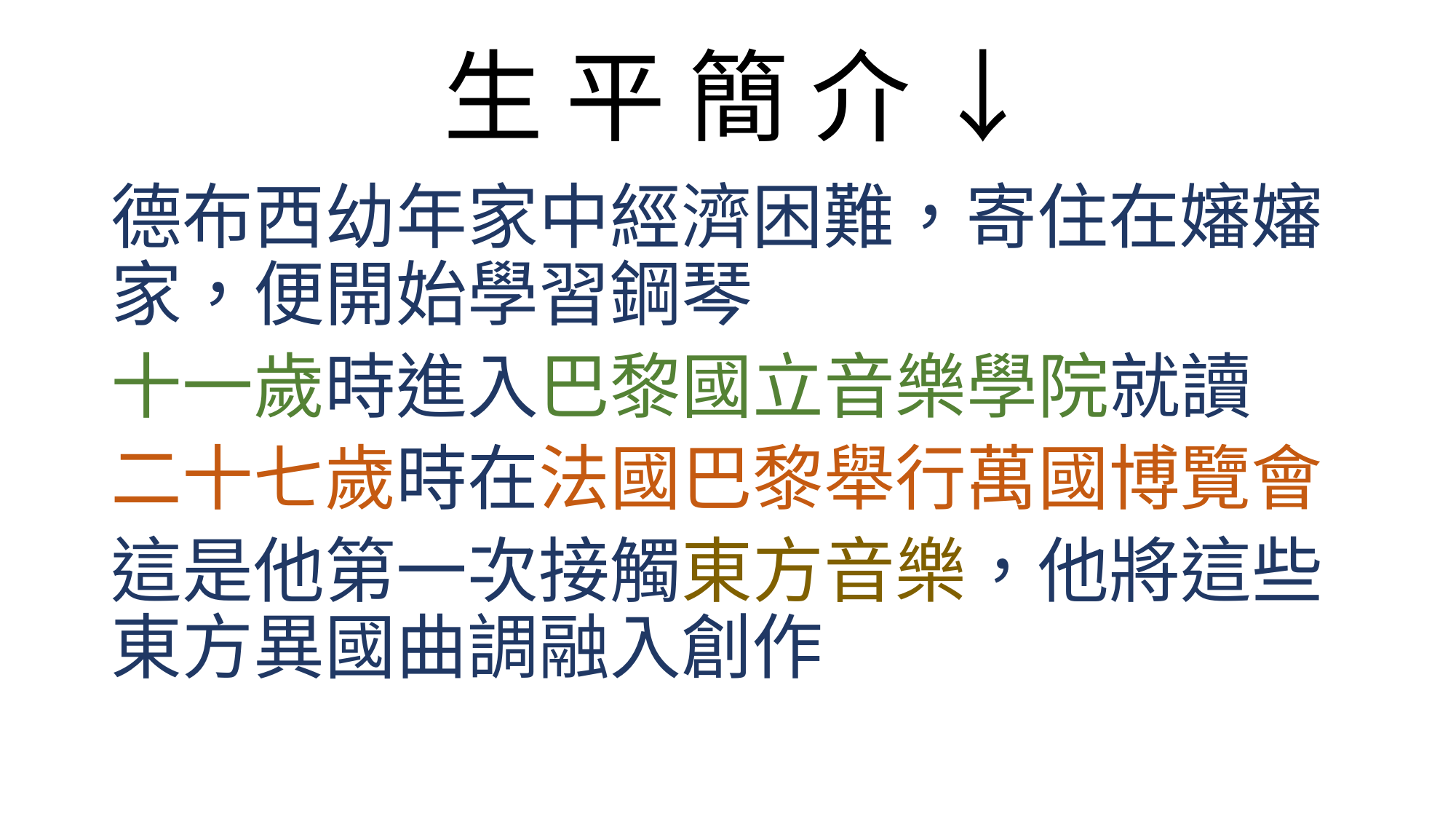

# 生 平 簡 介 ↓
德布西幼年家中經濟困難，寄住在嬸嬸家，便開始學習鋼琴
十一歲時進入巴黎國立音樂學院就讀
二十七歲時在法國巴黎舉行萬國博覽會
這是他第一次接觸東方音樂，他將這些東方異國曲調融入創作